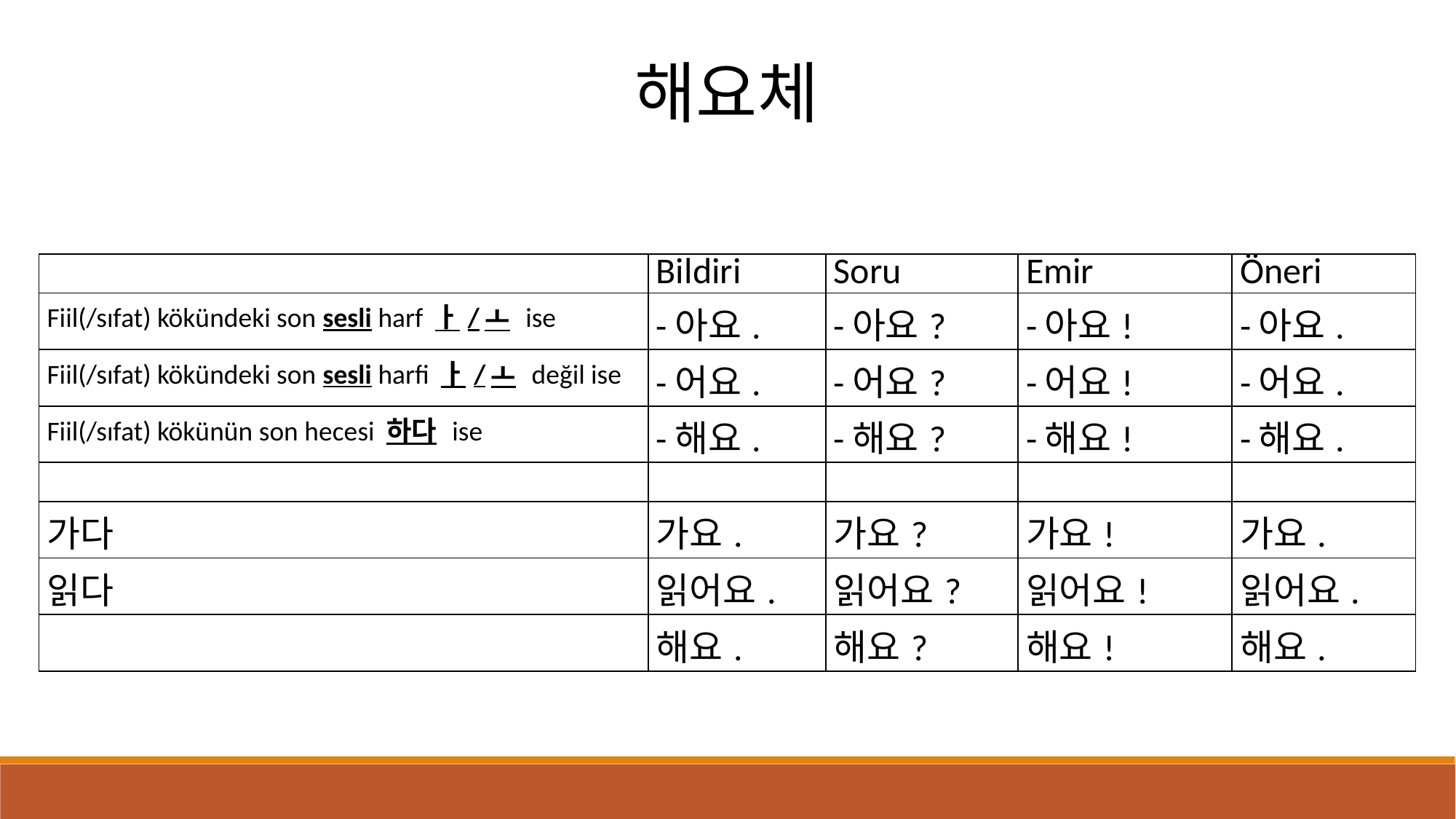

해요체
|  | Bildiri | Soru | Emir | Öneri |
| --- | --- | --- | --- | --- |
| Fiil(/sıfat) kökündeki son sesli harf ㅏ/ㅗ ise | -아요. | -아요? | -아요! | -아요. |
| Fiil(/sıfat) kökündeki son sesli harfi ㅏ/ㅗ değil ise | -어요. | -어요? | -어요! | -어요. |
| Fiil(/sıfat) kökünün son hecesi 하다 ise | -해요. | -해요? | -해요! | -해요. |
|  |  |  |  |  |
| 가다 | 가요. | 가요? | 가요! | 가요. |
| 읽다 | 읽어요. | 읽어요? | 읽어요! | 읽어요. |
|  | 해요. | 해요? | 해요! | 해요. |